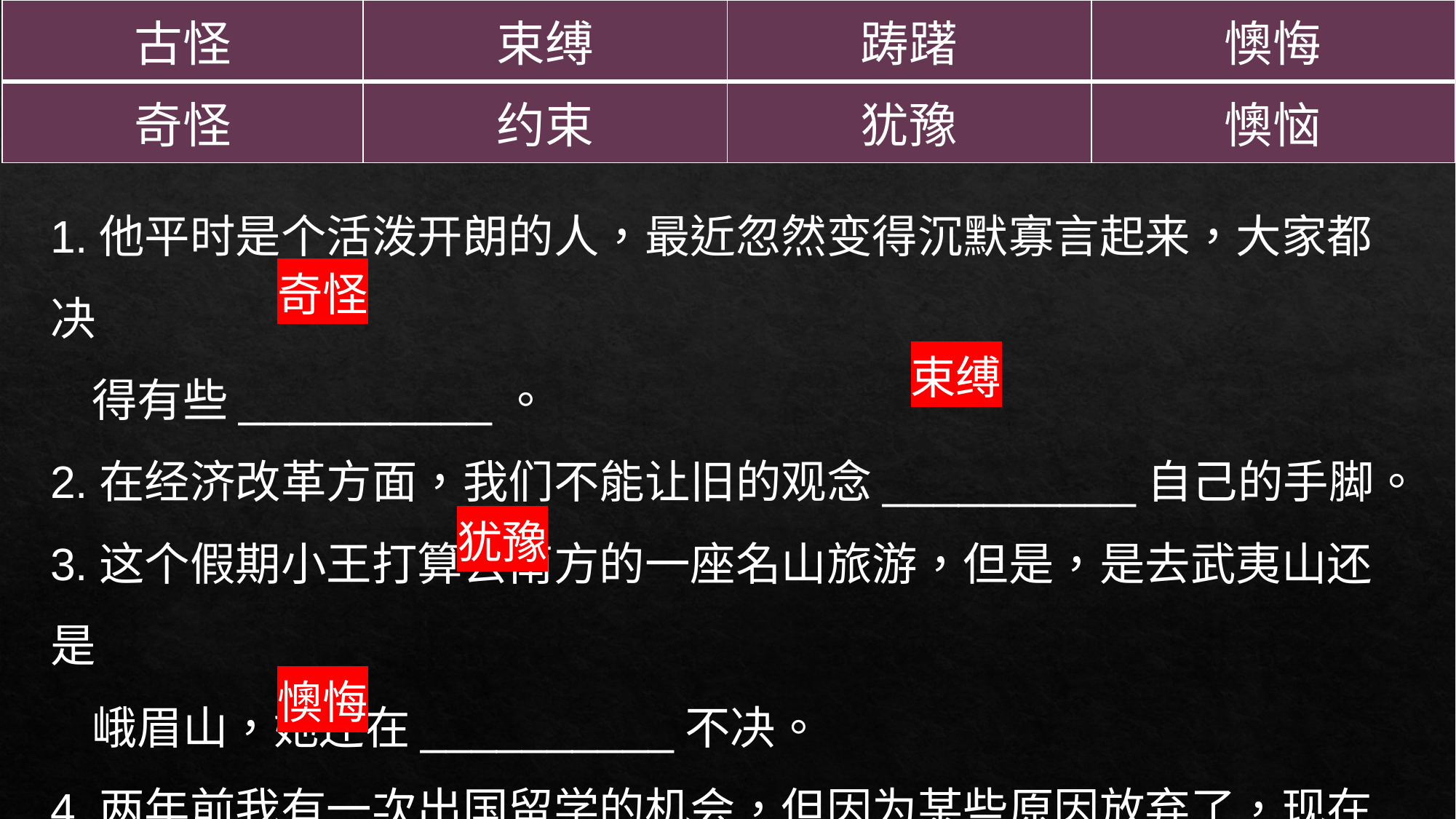

| 古怪 | 束缚 | 踌躇 | 懊悔 |
| --- | --- | --- | --- |
| 奇怪 | 约束 | 犹豫 | 懊恼 |
1.他平时是个活泼开朗的人，最近忽然变得沉默寡言起来，大家都决
   得有些__________。
2.在经济改革方面，我们不能让旧的观念__________自己的手脚。
3.这个假期小王打算去南方的一座名山旅游，但是，是去武夷山还是
   峨眉山，她还在__________不决。
4.两年前我有一次出国留学的机会，但因为某些原因放弃了，现在想
   起来很__________。
奇怪
束缚
犹豫
懊悔